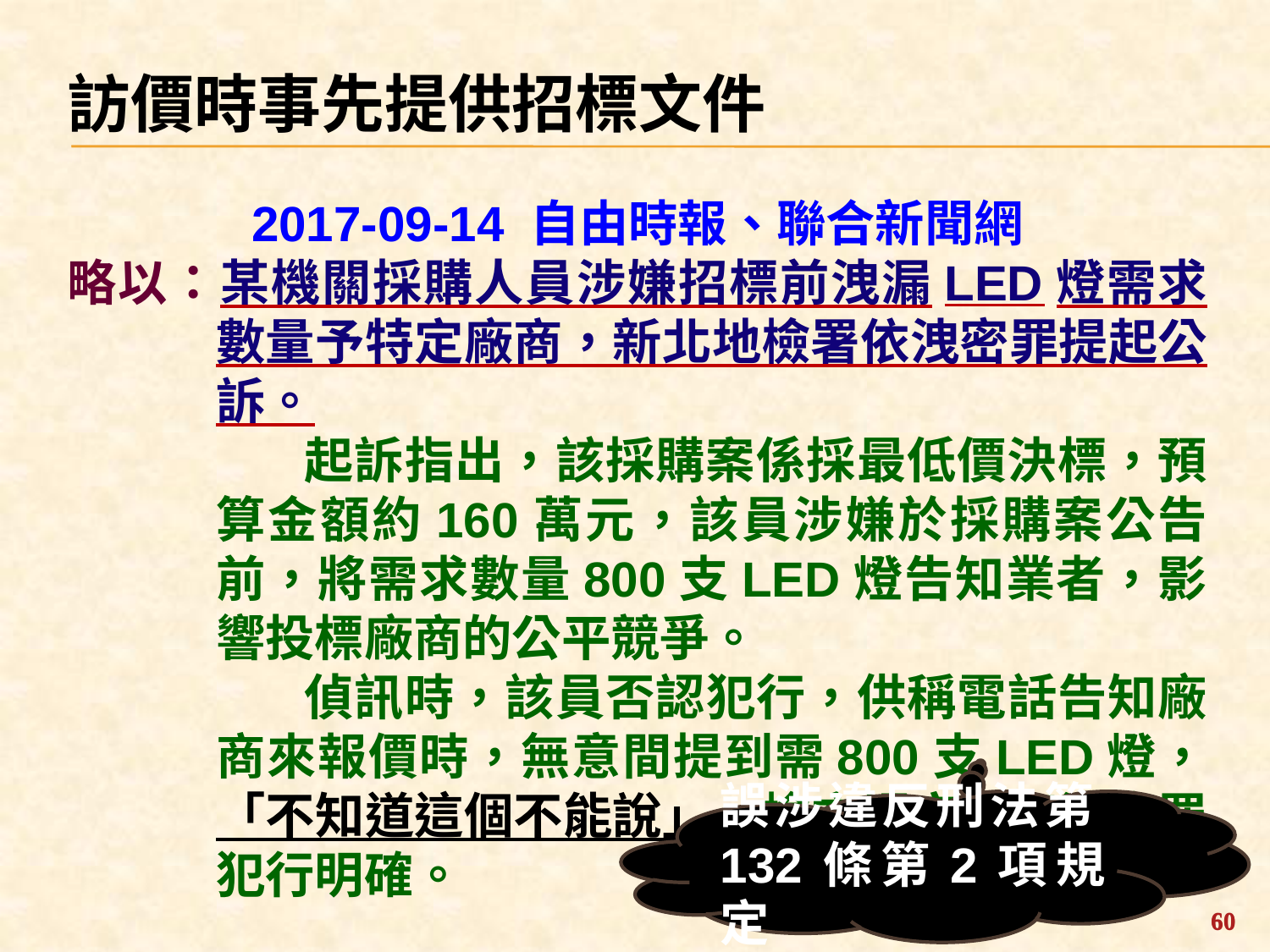

訪價時事先提供招標文件
2017-09-14 自由時報、聯合新聞網
略以：某機關採購人員涉嫌招標前洩漏LED燈需求數量予特定廠商，新北地檢署依洩密罪提起公訴。
起訴指出，該採購案係採最低價決標，預算金額約160萬元，該員涉嫌於採購案公告前，將需求數量800支LED燈告知業者，影響投標廠商的公平競爭。
偵訊時，該員否認犯行，供稱電話告知廠商來報價時，無意間提到需800支LED燈，「不知道這個不能說」，檢方認定涉犯洩密罪犯行明確。
誤涉違反刑法第132條第2項規定
60
60